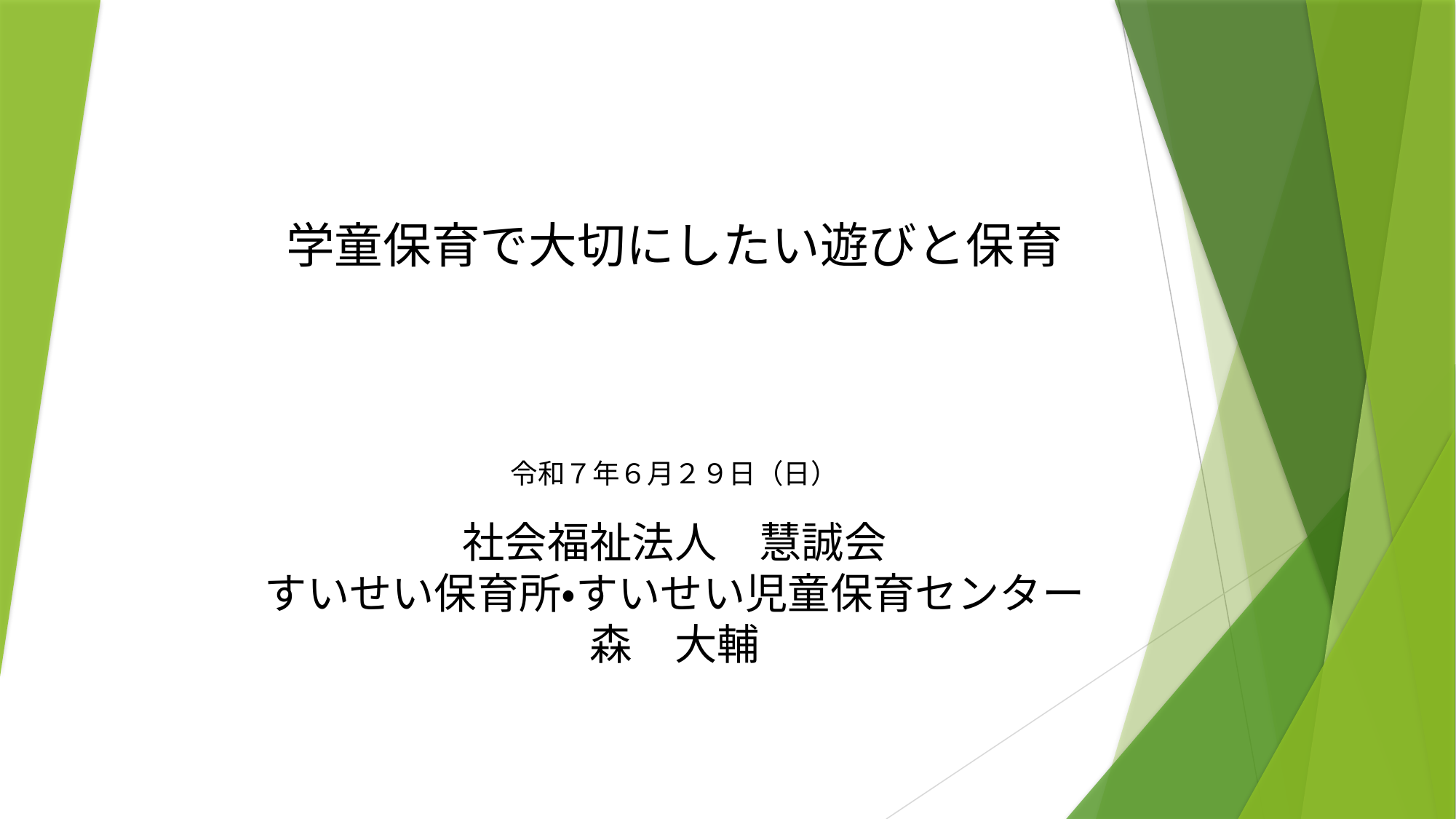

学童保育で大切にしたい遊びと保育
令和７年６月２９日（日）
社会福祉法人　慧誠会
すいせい保育所・すいせい児童保育センター
森　大輔